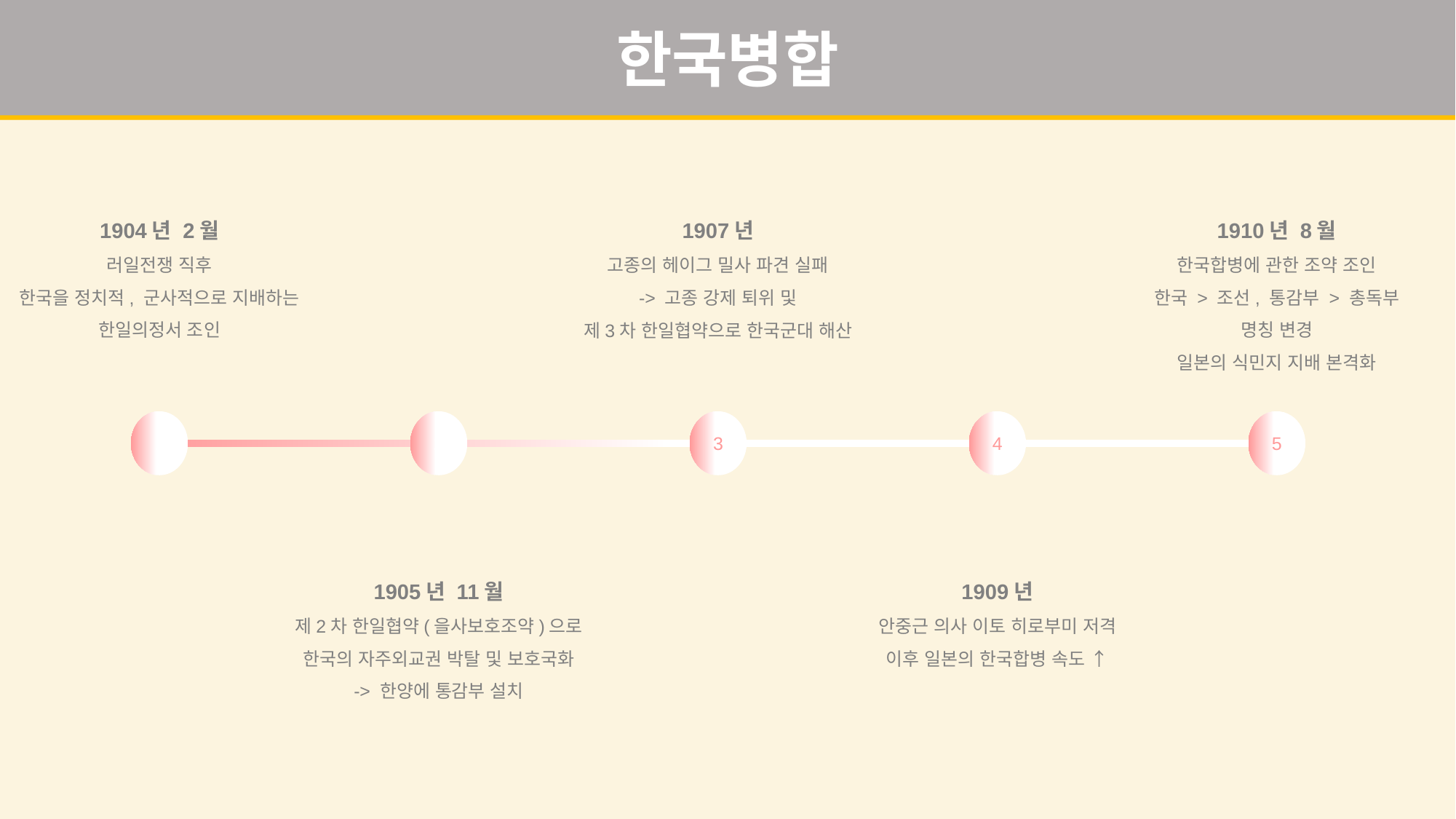

한국병합
1904년 2월
러일전쟁 직후
한국을 정치적, 군사적으로 지배하는
한일의정서 조인
1910년 8월
한국합병에 관한 조약 조인
한국 > 조선, 통감부 > 총독부
명칭 변경
일본의 식민지 지배 본격화
1907년
고종의 헤이그 밀사 파견 실패
-> 고종 강제 퇴위 및
제3차 한일협약으로 한국군대 해산
1
2
3
4
5

1905년 11월
제2차 한일협약(을사보호조약)으로
한국의 자주외교권 박탈 및 보호국화
-> 한양에 통감부 설치
1909년
안중근 의사 이토 히로부미 저격
이후 일본의 한국합병 속도 ↑